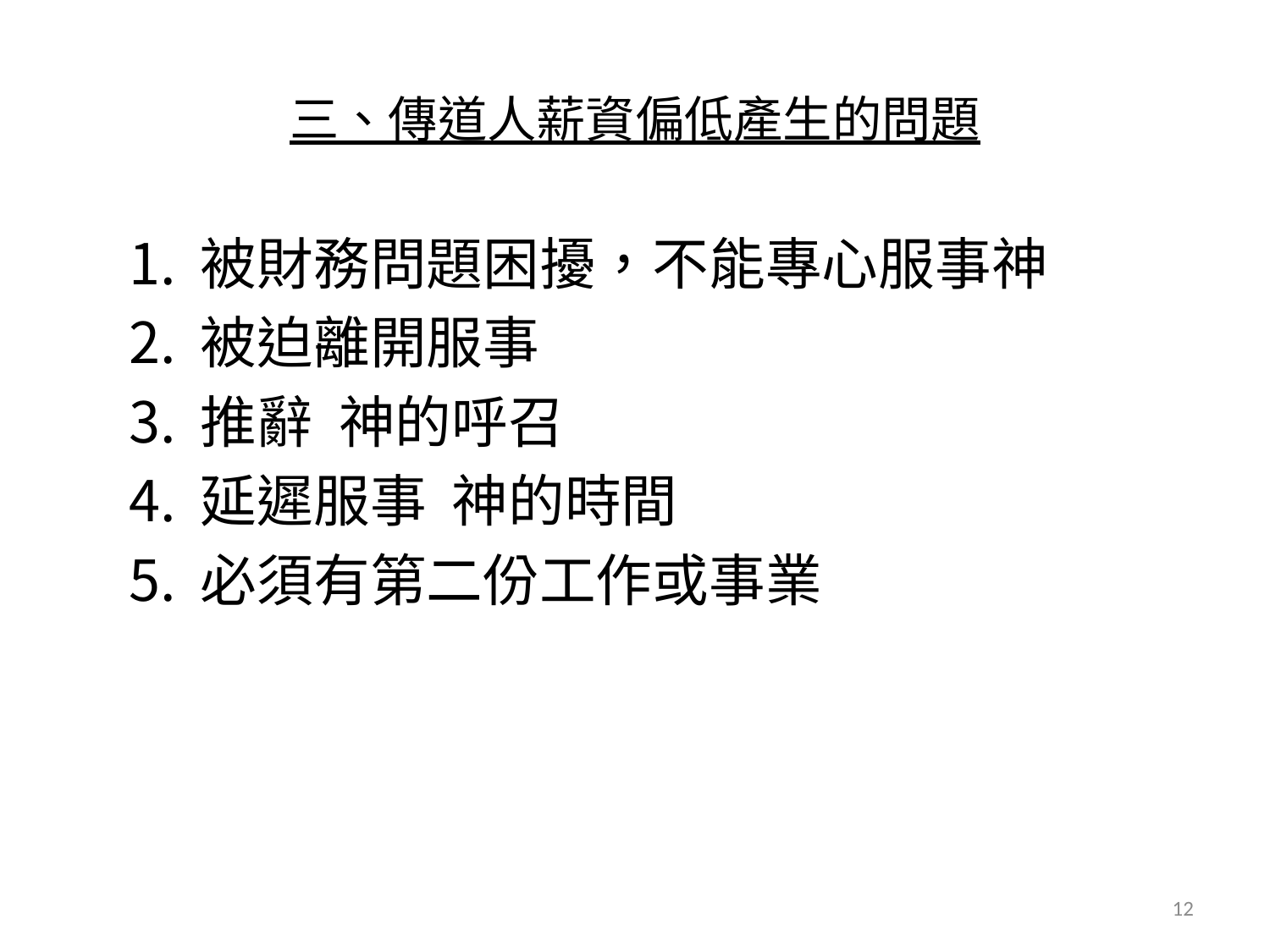

# 三、傳道人薪資偏低產生的問題
被財務問題困擾，不能專心服事神
被迫離開服事
推辭  神的呼召
延遲服事  神的時間
必須有第二份工作或事業

12